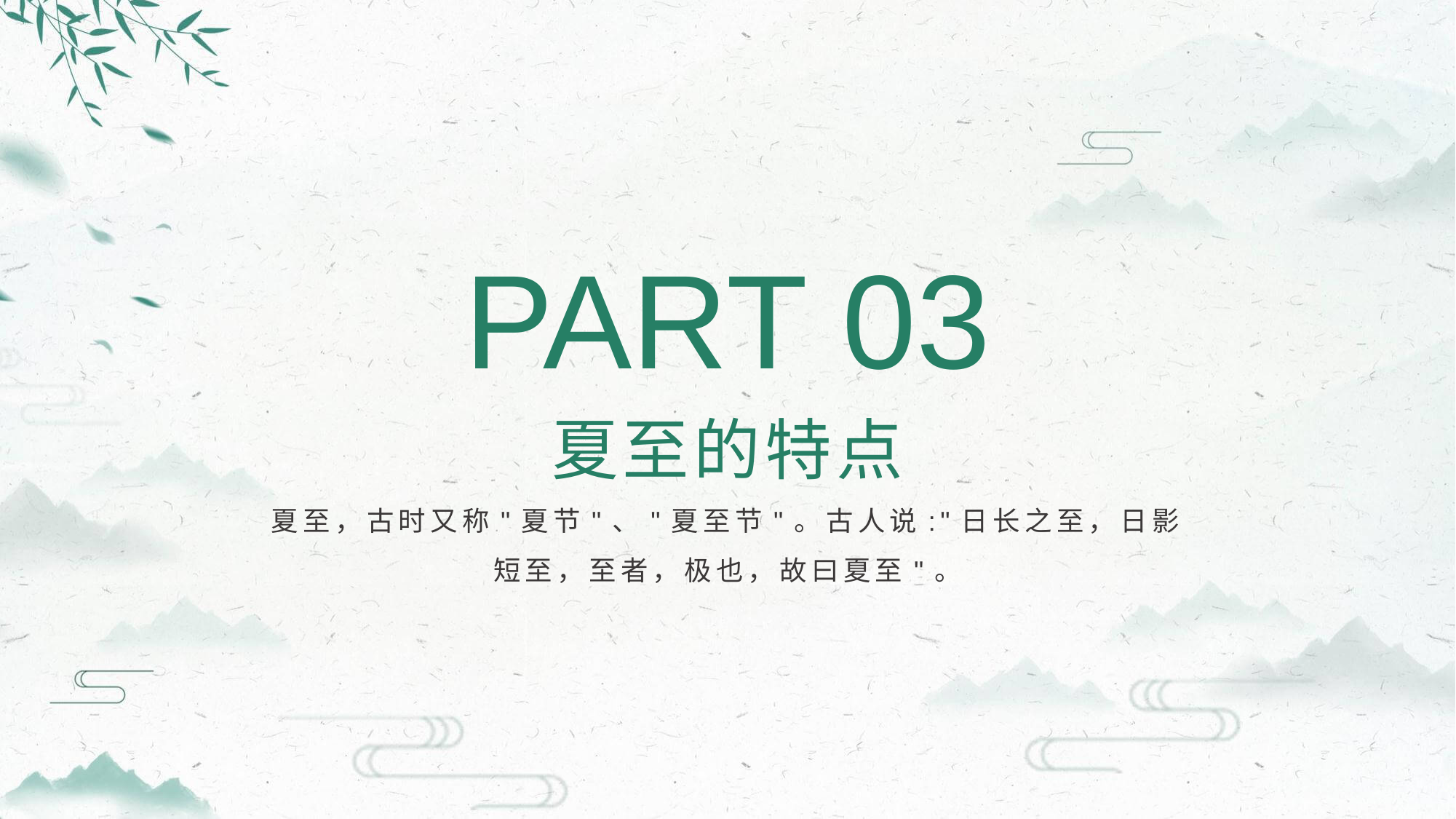

PART 03
夏至的特点
夏至，古时又称"夏节"、"夏至节"。古人说:"日长之至，日影短至，至者，极也，故曰夏至"。